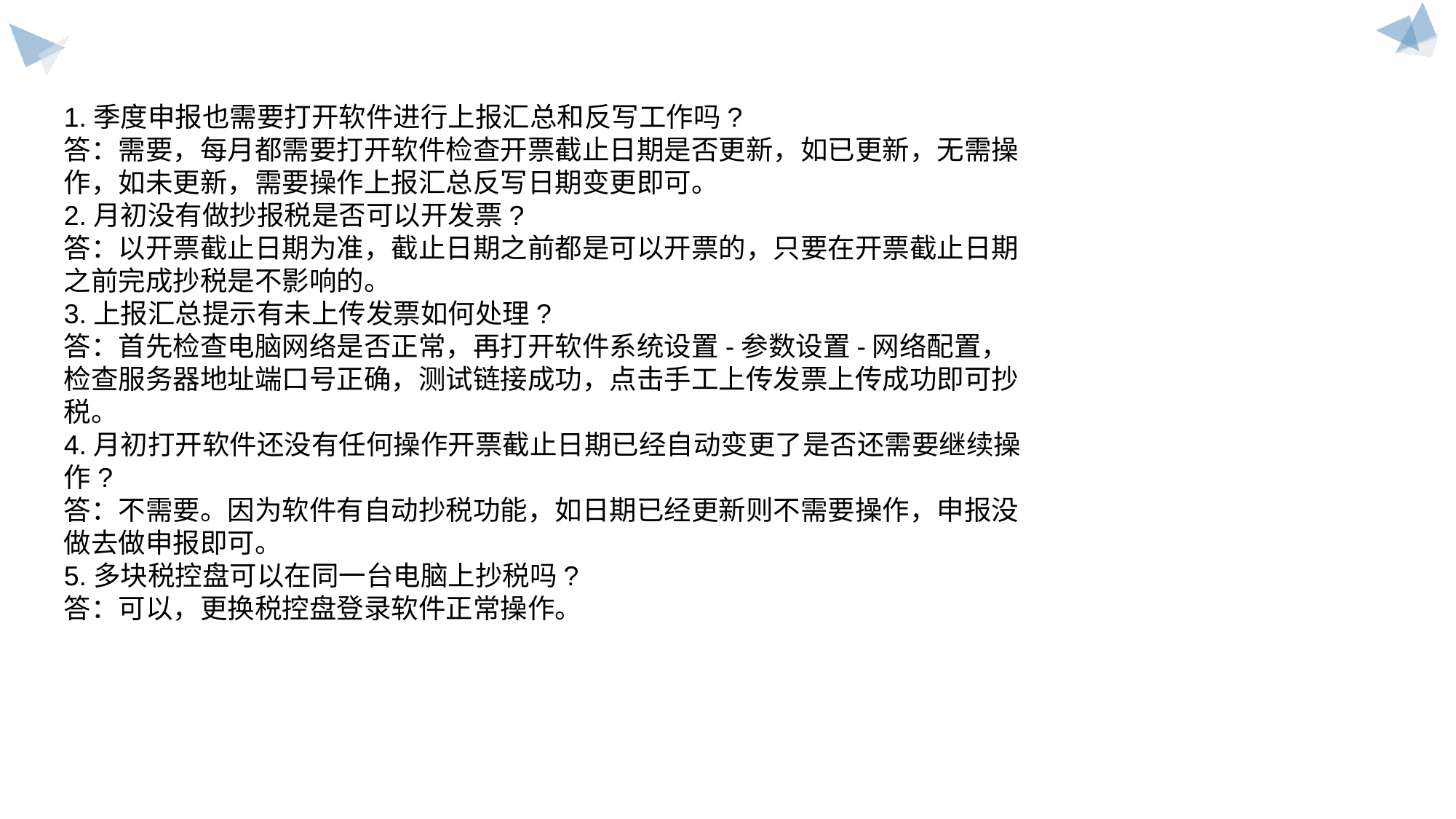

1.季度申报也需要打开软件进行上报汇总和反写工作吗?
答：需要，每月都需要打开软件检查开票截止日期是否更新，如已更新，无需操作，如未更新，需要操作上报汇总反写日期变更即可。
2.月初没有做抄报税是否可以开发票?
答：以开票截止日期为准，截止日期之前都是可以开票的，只要在开票截止日期之前完成抄税是不影响的。
3.上报汇总提示有未上传发票如何处理?
答：首先检查电脑网络是否正常，再打开软件系统设置-参数设置-网络配置，检查服务器地址端口号正确，测试链接成功，点击手工上传发票上传成功即可抄税。
4.月初打开软件还没有任何操作开票截止日期已经自动变更了是否还需要继续操作?
答：不需要。因为软件有自动抄税功能，如日期已经更新则不需要操作，申报没做去做申报即可。
5.多块税控盘可以在同一台电脑上抄税吗?
答：可以，更换税控盘登录软件正常操作。